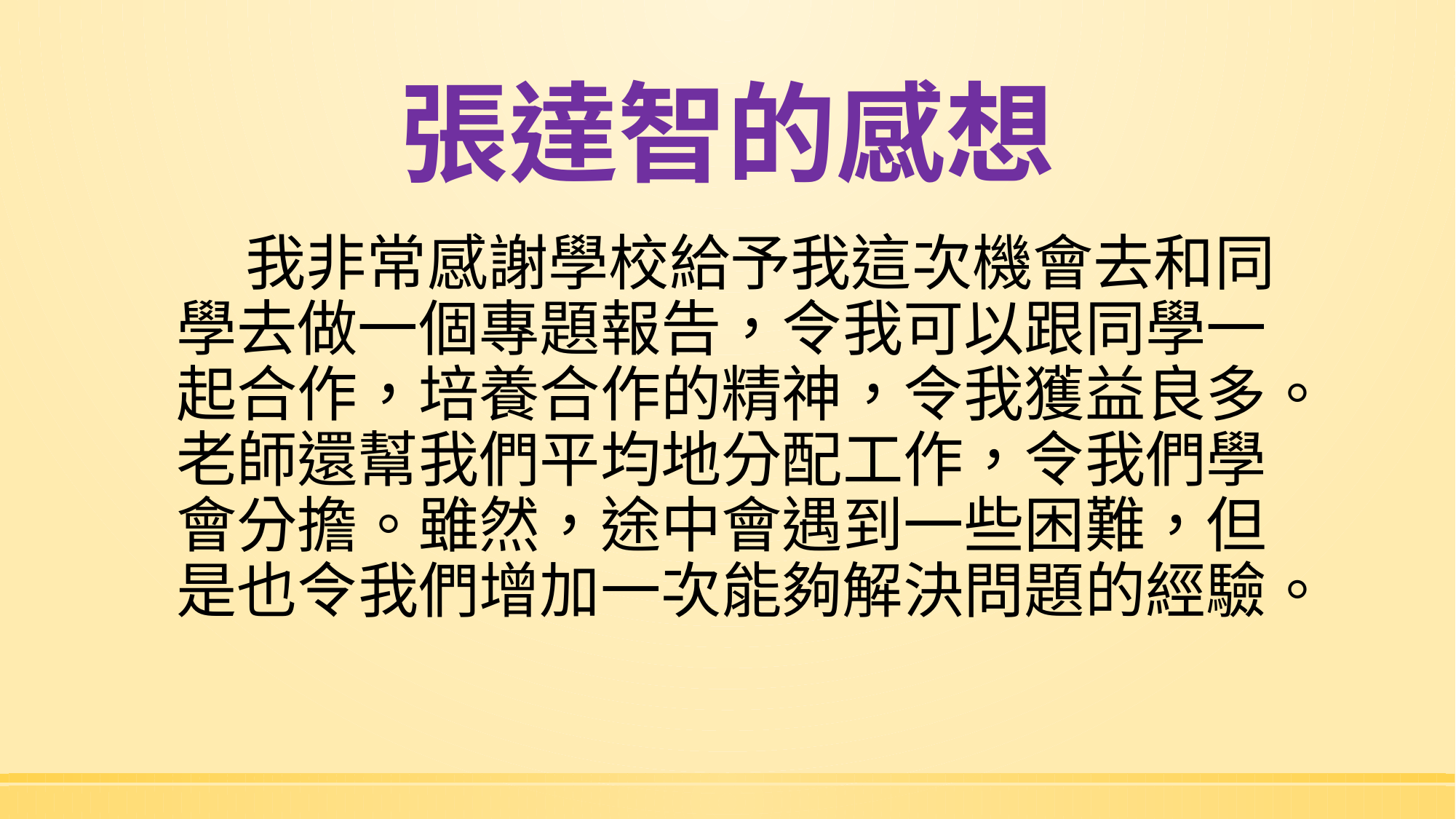

#
張達智的感想
    我非常感謝學校給予我這次機會去和同學去做一個專題報告，令我可以跟同學一起合作，培養合作的精神，令我獲益良多。老師還幫我們平均地分配工作，令我們學會分擔。雖然，途中會遇到一些困難，但是也令我們增加一次能夠解決問題的經驗。